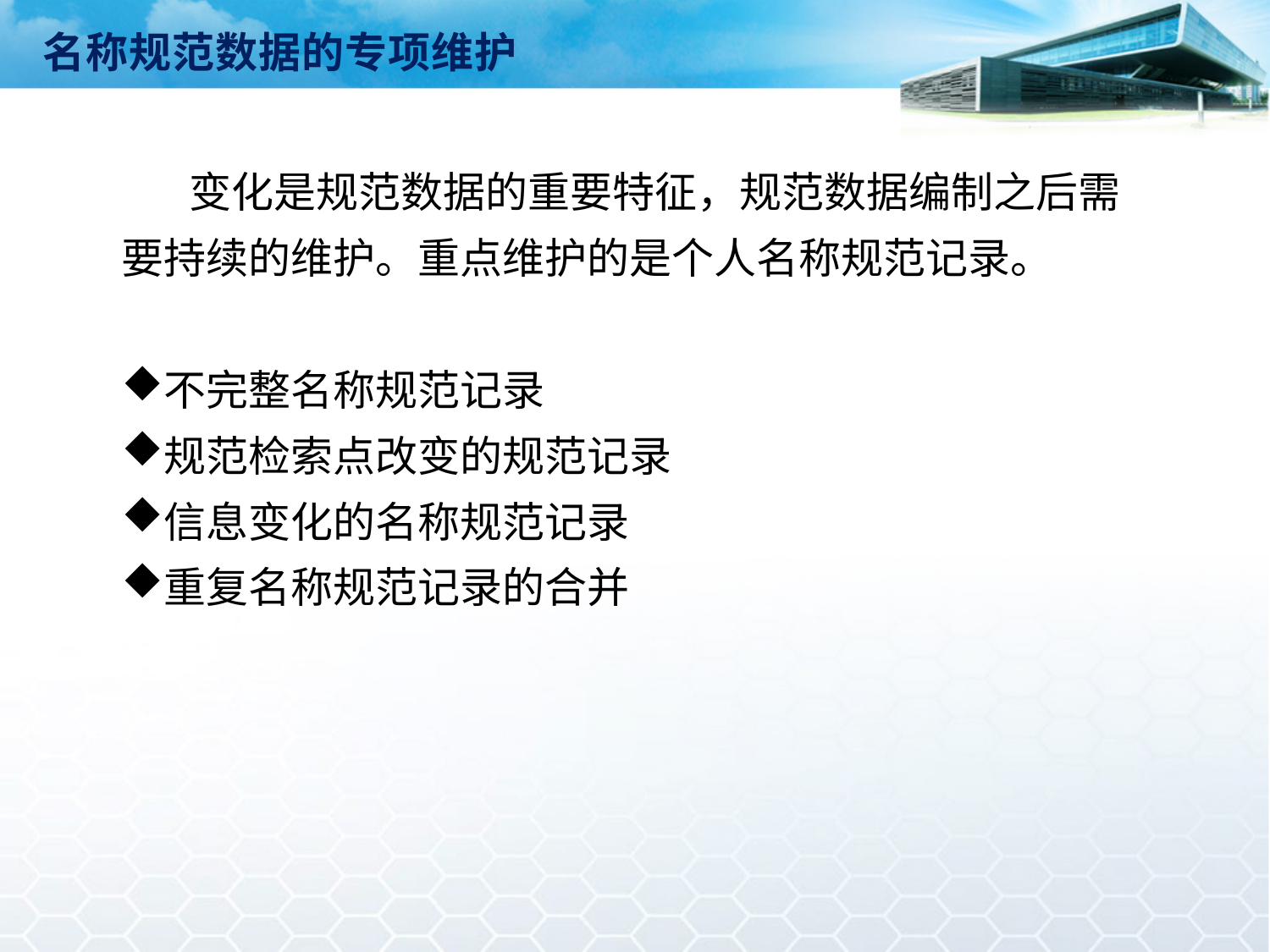

名称规范数据的专项维护
      变化是规范数据的重要特征，规范数据编制之后需要持续的维护。重点维护的是个人名称规范记录。

不完整名称规范记录
规范检索点改变的规范记录
信息变化的名称规范记录
重复名称规范记录的合并